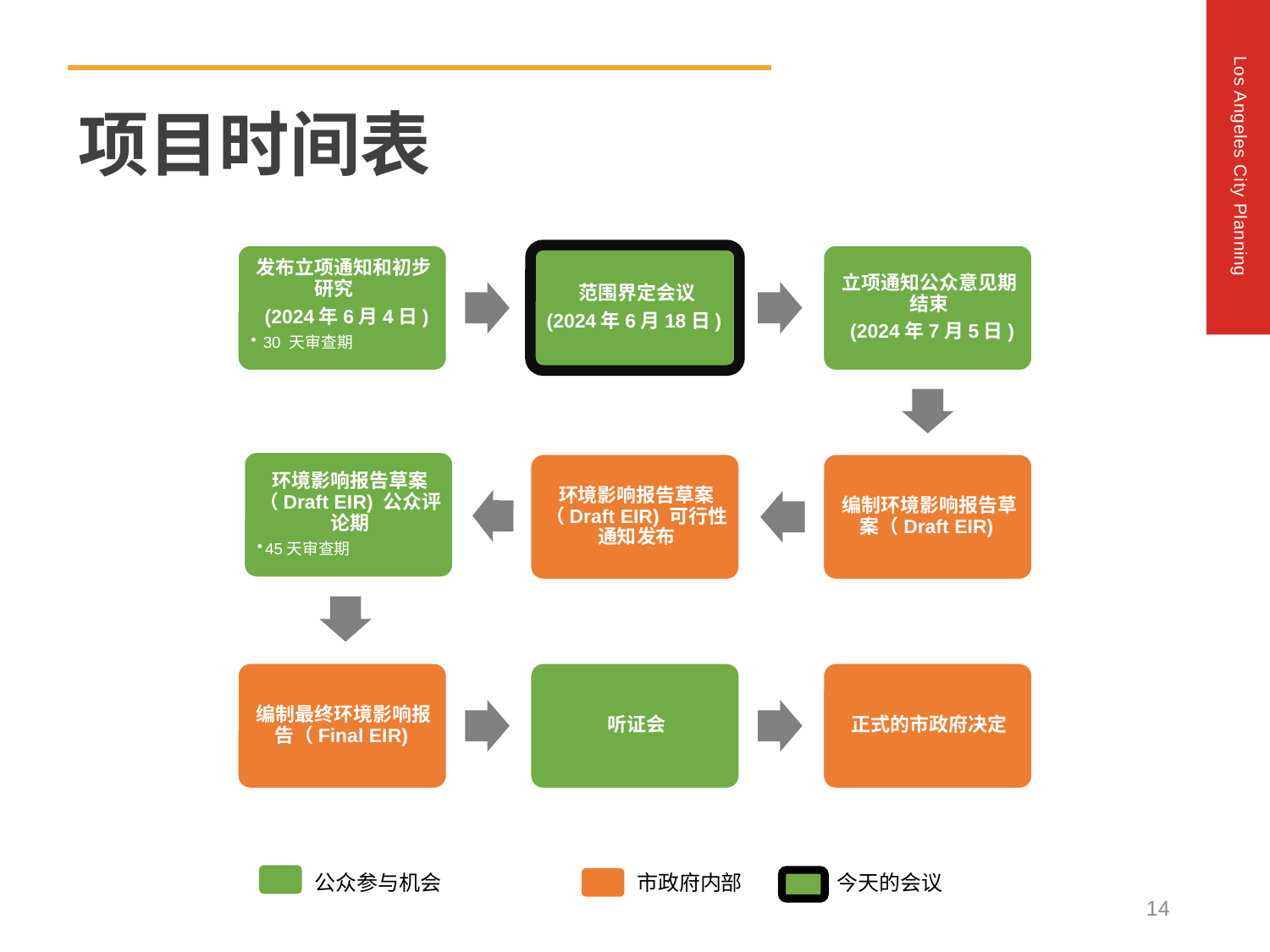

项目时间表
发布立项通知和初步研究
 (2024年6月4日)
 30 天审查期

范围界定会议
(2024年6月18日)

立项通知公众意见期结束
 (2024年7月5日)

编制环境影响报告草案（Draft EIR)

环境影响报告草案（Draft EIR) 可行性通知发布

环境影响报告草案（Draft EIR) 公众评论期
45天审查期

编制最终环境影响报告（Final EIR)

听证会

正式的市政府决定
公众参与机会
市政府内部
今天的会议

14